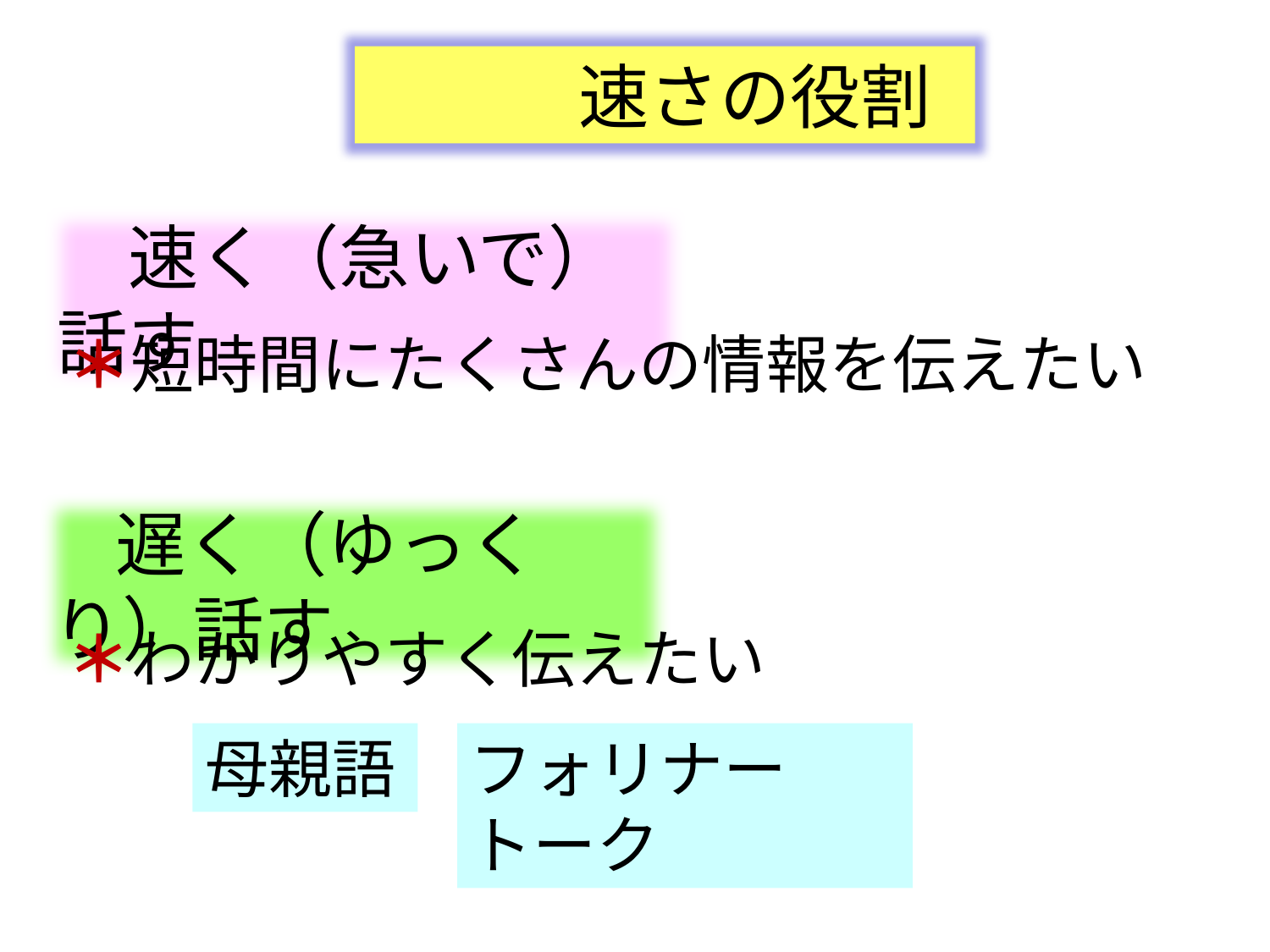

速さの役割
　速く（急いで）話す
＊短時間にたくさんの情報を伝えたい
　遅く（ゆっくり）話す
＊わかりやすく伝えたい
フォリナートーク
母親語